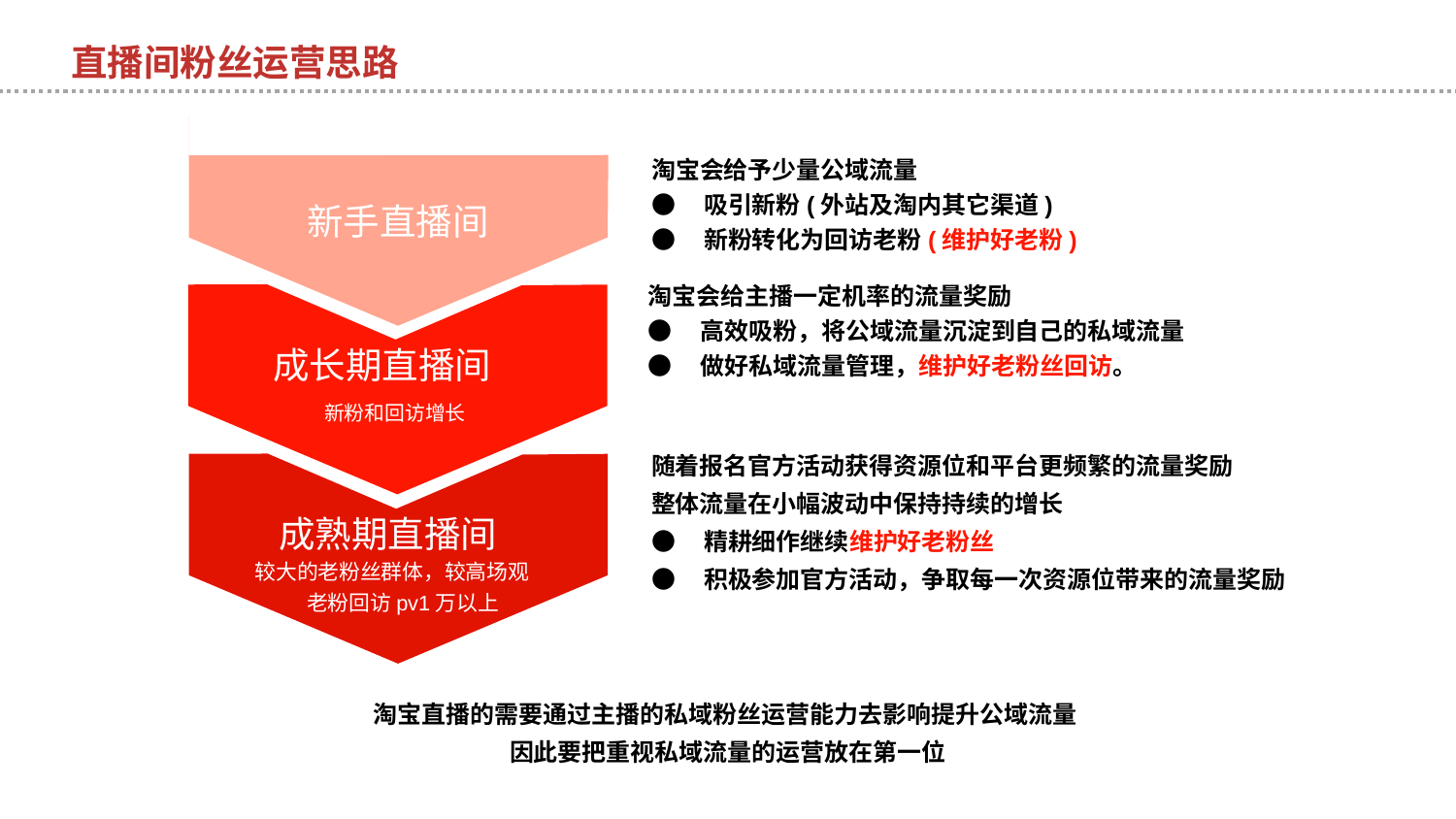

直播间粉丝运营思路

淘宝会给予少量公域流量●    吸引新粉(外站及淘内其它渠道)
●    新粉转化为回访老粉(维护好老粉)
新手直播间
淘宝会给主播一定机率的流量奖励●    高效吸粉，将公域流量沉淀到自己的私域流量
●    做好私域流量管理，维护好老粉丝回访。

成长期直播间
新粉和回访增长
随着报名官方活动获得资源位和平台更频繁的流量奖励整体流量在小幅波动中保持持续的增长
●    精耕细作继续维护好老粉丝
●    积极参加官方活动，争取每一次资源位带来的流量奖励

成熟期直播间
较大的老粉丝群体，较高场观老粉回访pv1万以上
淘宝直播的需要通过主播的私域粉丝运营能力去影响提升公域流量 因此要把重视私域流量的运营放在第一位